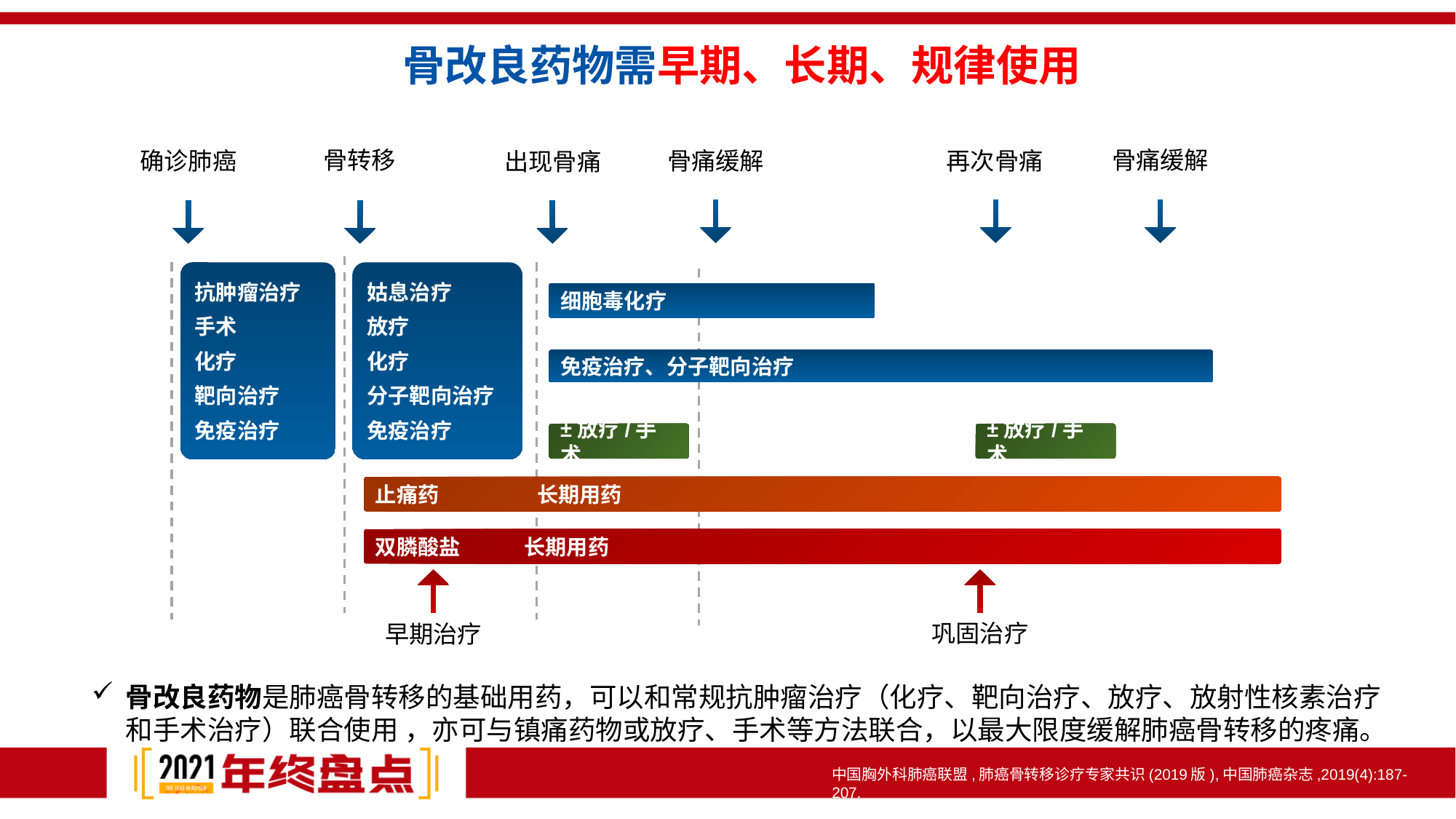

# 骨改良药物需早期、长期、规律使用
骨痛缓解
骨转移
确诊肺癌
骨痛缓解
再次骨痛
出现骨痛

抗肿瘤治疗
手术
化疗
靶向治疗
免疫治疗
姑息治疗
放疗
化疗
分子靶向治疗
免疫治疗
细胞毒化疗
免疫治疗、分子靶向治疗
±放疗/手术
±放疗/手术
止痛药                    长期用药
双膦酸盐             长期用药

巩固治疗
早期治疗
骨改良药物是肺癌骨转移的基础用药，可以和常规抗肿瘤治疗（化疗、靶向治疗、放疗、放射性核素治疗和手术治疗）联合使用 ，亦可与镇痛药物或放疗、手术等方法联合，以最大限度缓解肺癌骨转移的疼痛。
中国胸外科肺癌联盟,肺癌骨转移诊疗专家共识(2019版),中国肺癌杂志,2019(4):187-207.